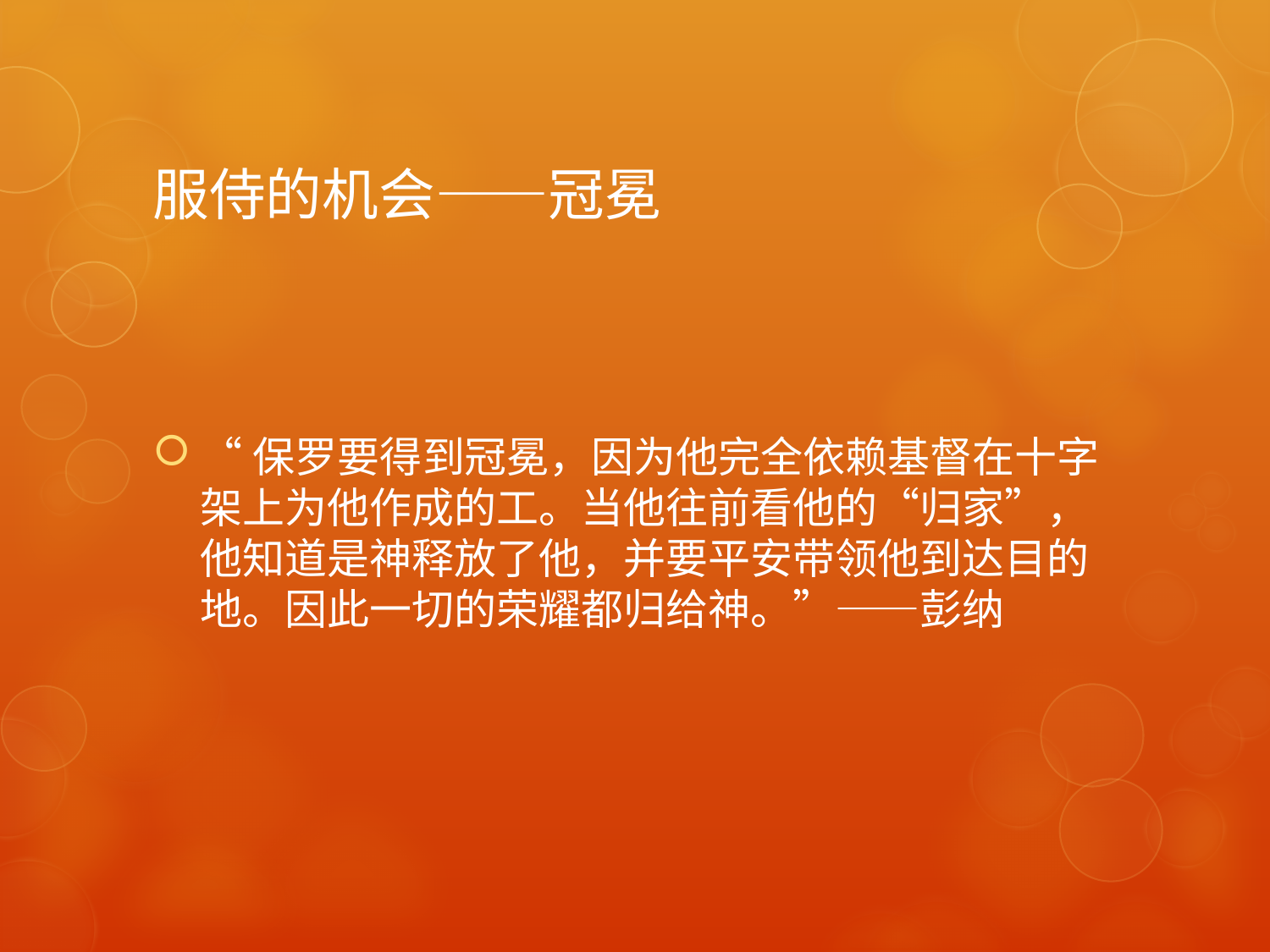

# 服侍的机会——冠冕
“保罗要得到冠冕，因为他完全依赖基督在十字架上为他作成的工。当他往前看他的“归家”，他知道是神释放了他，并要平安带领他到达目的地。因此一切的荣耀都归给神。”——彭纳